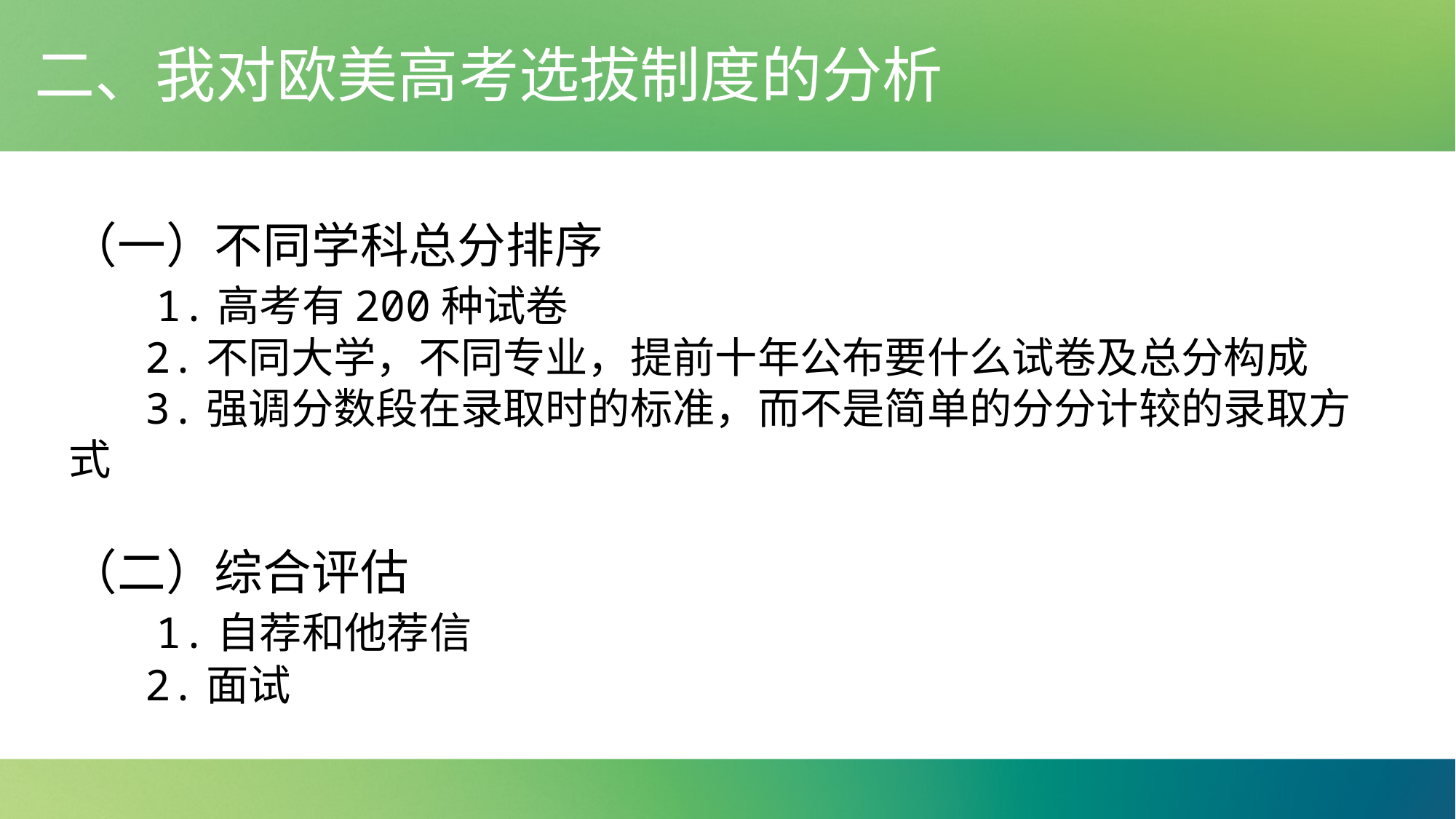

二、我对欧美高考选拔制度的分析
（一）不同学科总分排序
   1.高考有200种试卷
   2.不同大学，不同专业，提前十年公布要什么试卷及总分构成
   3.强调分数段在录取时的标准，而不是简单的分分计较的录取方式

（二）综合评估
   1.自荐和他荐信
   2.面试